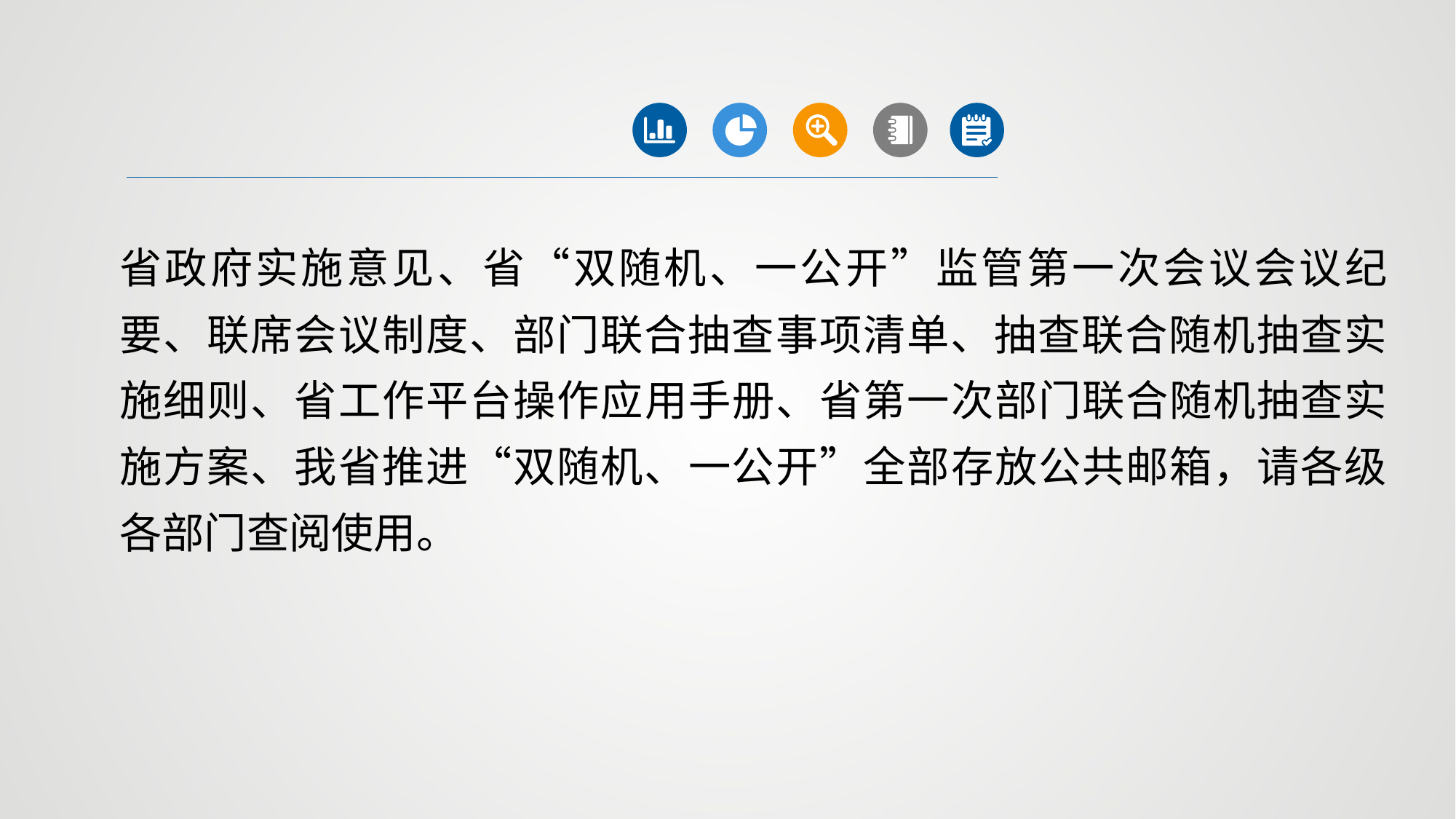

省政府实施意见、省“双随机、一公开”监管第一次会议会议纪要、联席会议制度、部门联合抽查事项清单、抽查联合随机抽查实施细则、省工作平台操作应用手册、省第一次部门联合随机抽查实施方案、我省推进“双随机、一公开”全部存放公共邮箱，请各级各部门查阅使用。